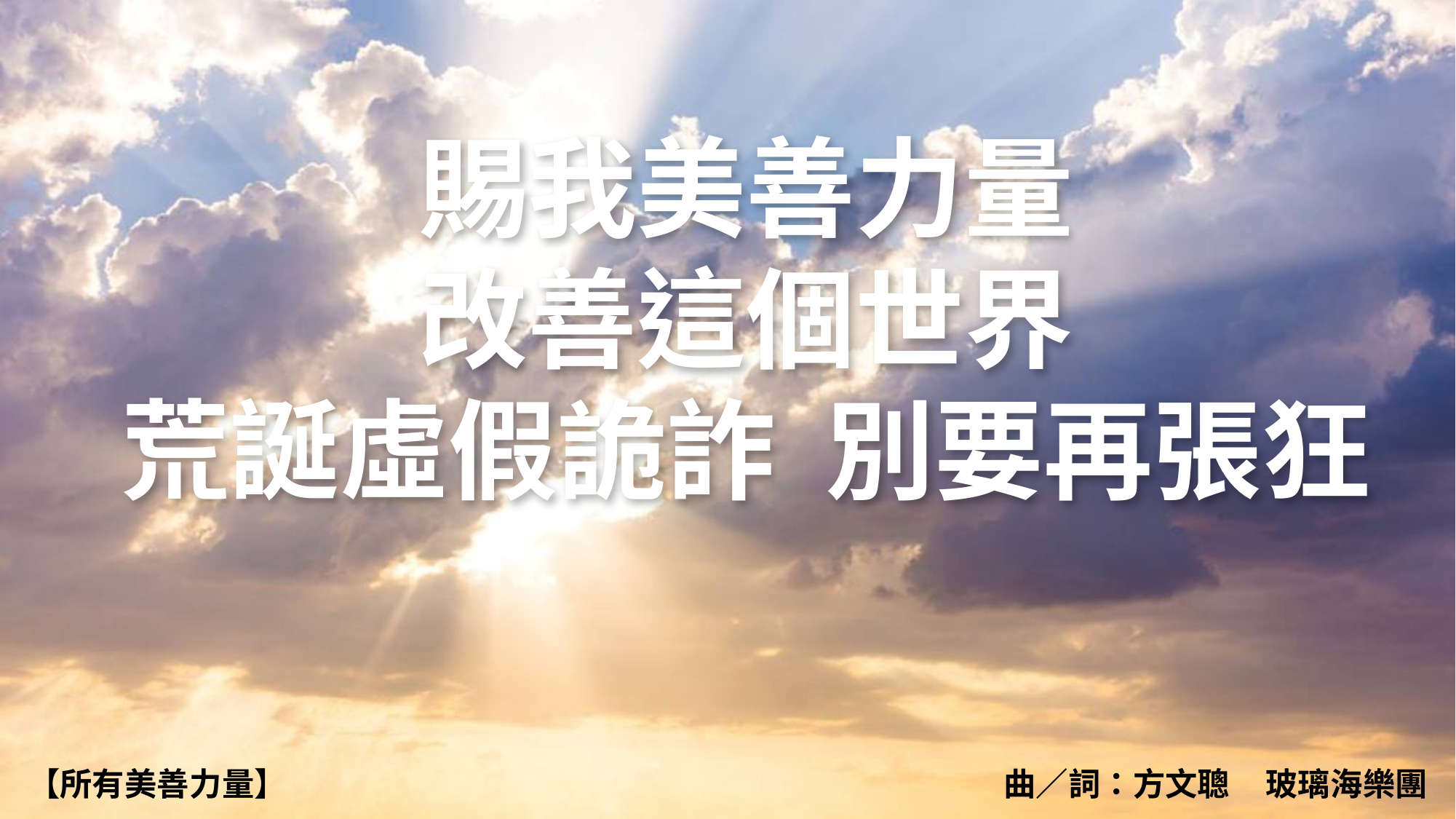

賜我美善力量
改善這個世界
荒誕虛假詭詐  別要再張狂
【所有美善力量】                                		                                    曲／詞：方文聰    玻璃海樂團